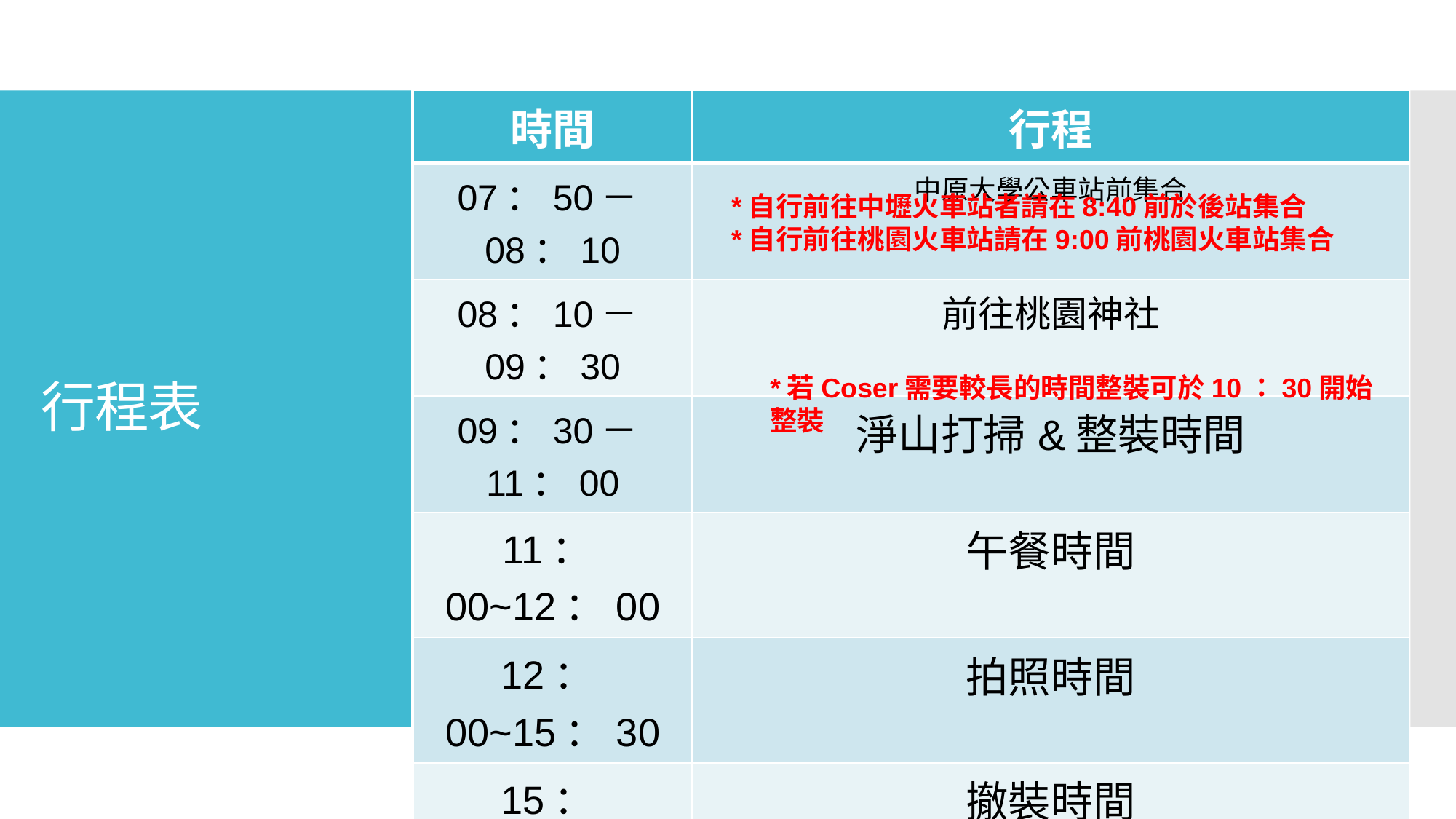

| 時間 | 行程 |
| --- | --- |
| 07：50－08：10 | 中原大學公車站前集合 |
| 08：10－09：30 | 前往桃園神社 |
| 09：30－11：00 | 淨山打掃&整裝時間 |
| 11：00~12：00 | 午餐時間 |
| 12：00~15：30 | 拍照時間 |
| 15：30~16：30 | 撤裝時間 |
| 16：30－ | 返回學校 |
# 行程表
*自行前往中壢火車站者請在8:40前於後站集合
*自行前往桃園火車站請在9:00前桃園火車站集合
*若Coser需要較長的時間整裝可於10：30開始整裝